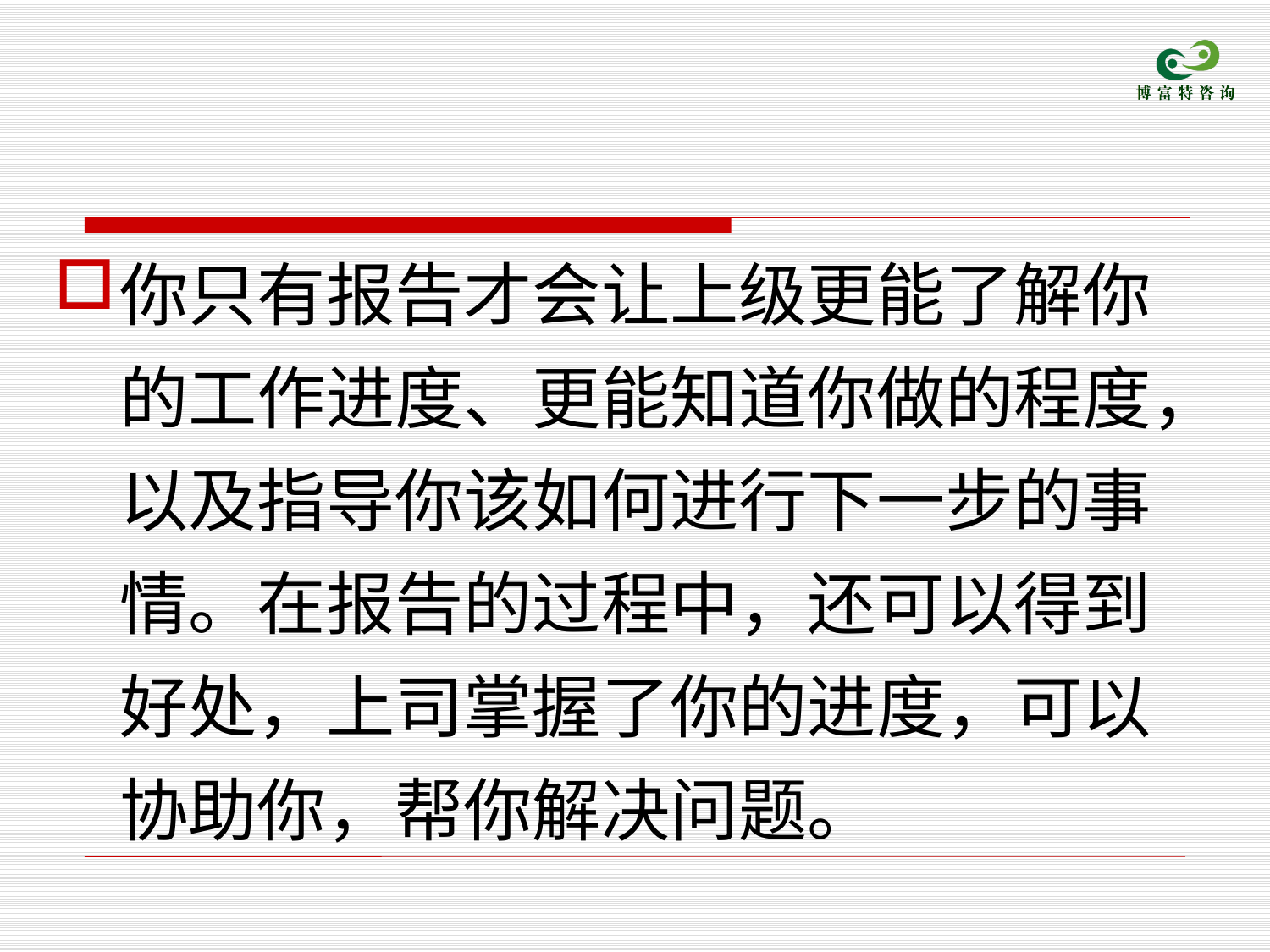

你只有报告才会让上级更能了解你的工作进度、更能知道你做的程度，以及指导你该如何进行下一步的事情。在报告的过程中，还可以得到好处，上司掌握了你的进度，可以协助你，帮你解决问题。
390